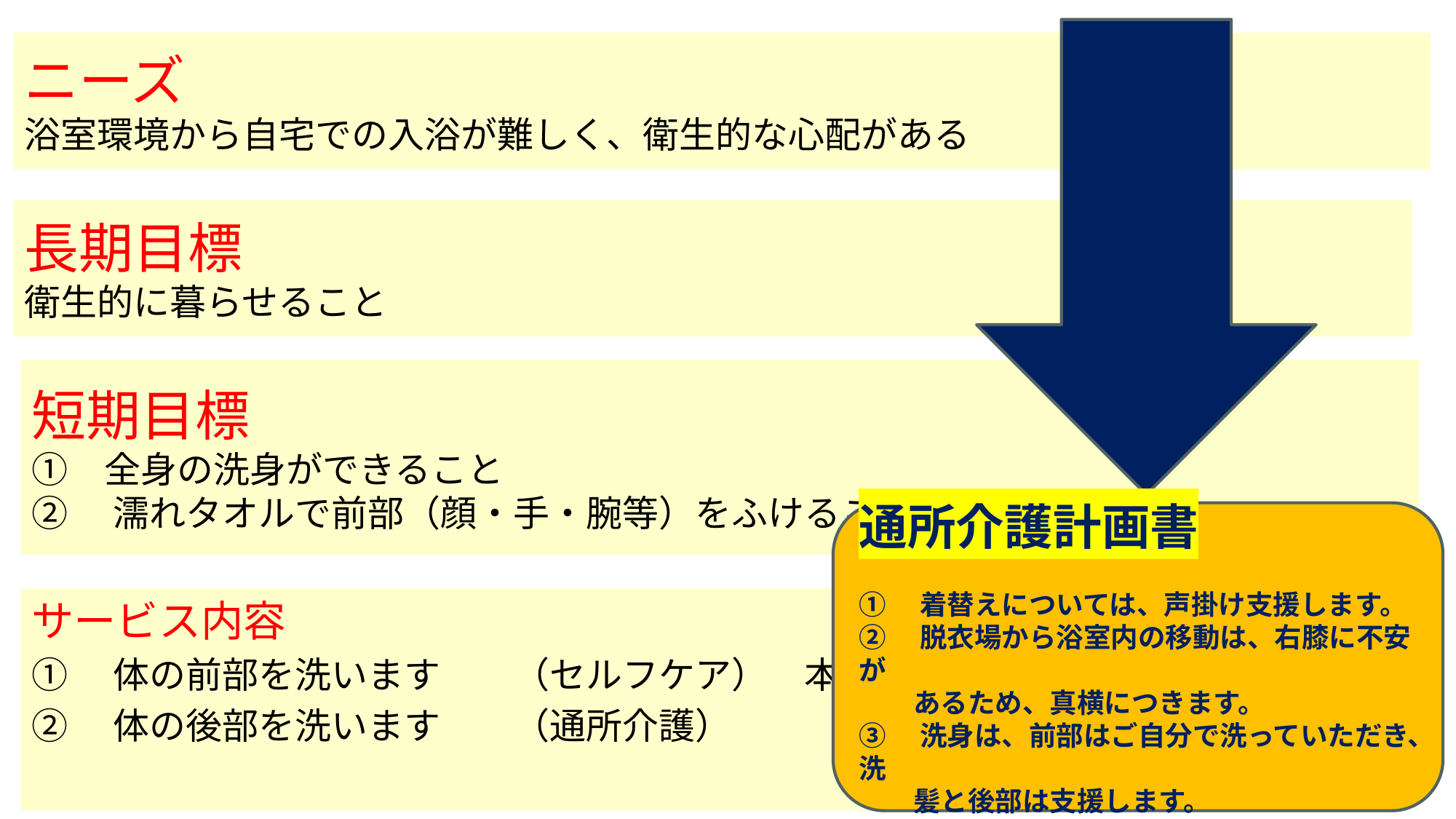

# ニーズ 浴室環境から自宅での入浴が難しく、衛生的な心配がある
長期目標
衛生的に暮らせること
短期目標
①　全身の洗身ができること
②　濡れタオルで前部（顔・手・腕等）をふけること
通所介護計画書

①　着替えについては、声掛け支援します。
②　脱衣場から浴室内の移動は、右膝に不安が
　　あるため、真横につきます。
③　洗身は、前部はご自分で洗っていただき、洗
　　髪と後部は支援します。
サービス内容
①　体の前部を洗います　　（セルフケア）　本人
②　体の後部を洗います　　（通所介護）